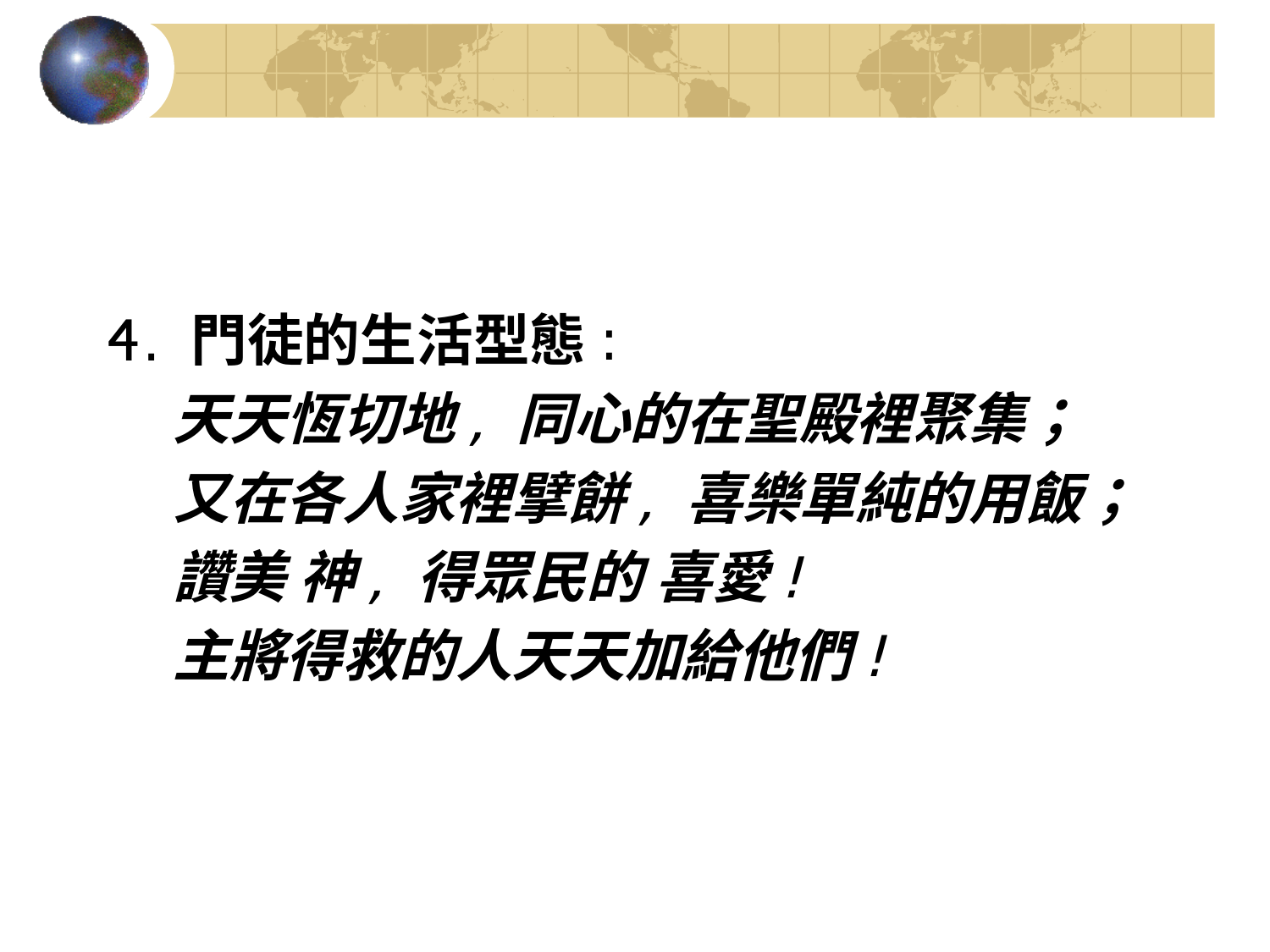

#
4. 門徒的生活型態:
    天天恆切地, 同心的在聖殿裡聚集；
    又在各人家裡擘餅, 喜樂單純的用飯；
    讚美 神, 得眾民的 喜愛!
    主將得救的人天天加給他們!